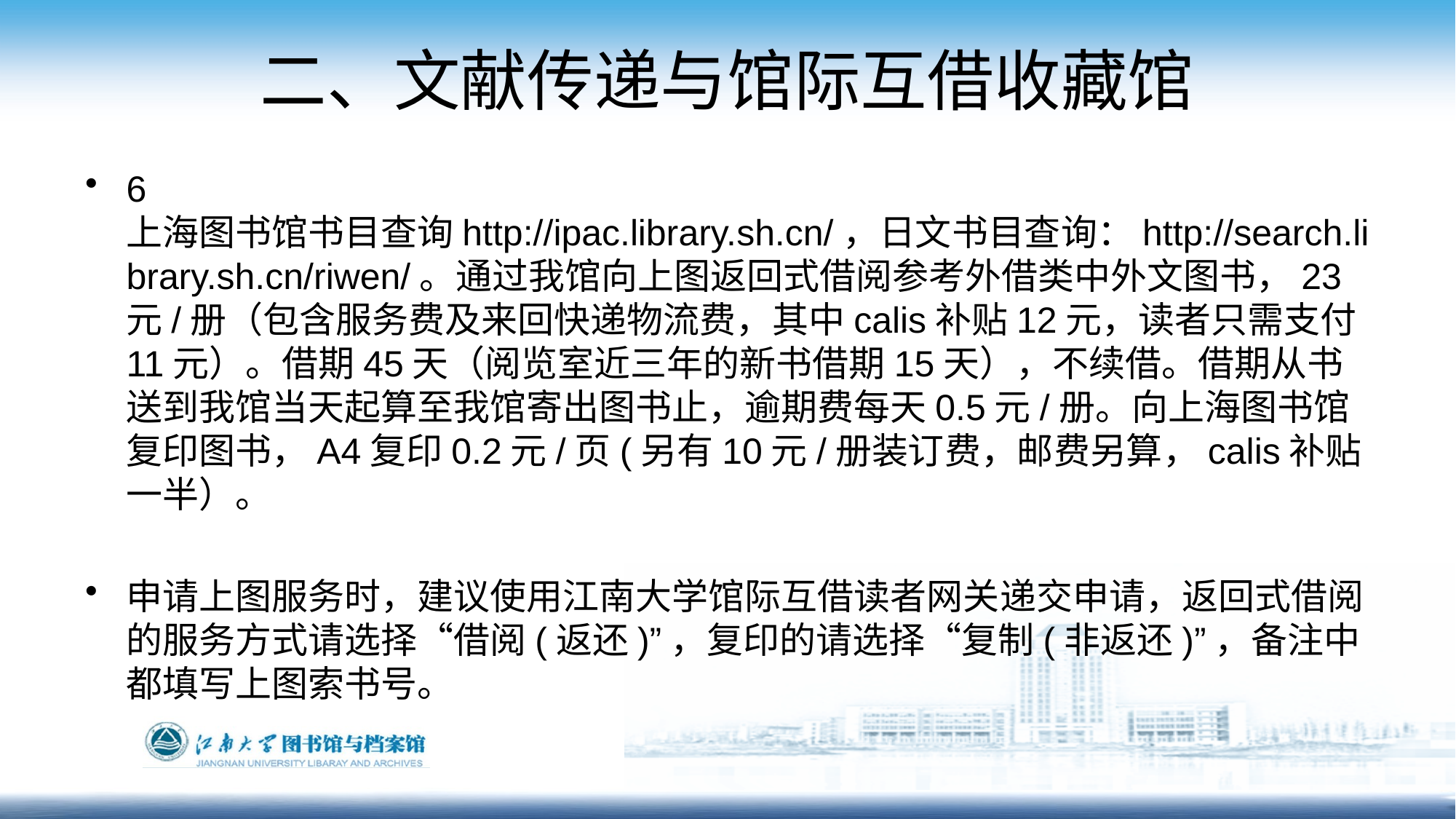

# 二、文献传递与馆际互借收藏馆
6 上海图书馆书目查询http://ipac.library.sh.cn/，日文书目查询：http://search.library.sh.cn/riwen/。通过我馆向上图返回式借阅参考外借类中外文图书，23元/册（包含服务费及来回快递物流费，其中calis补贴12元，读者只需支付11元）。借期45天（阅览室近三年的新书借期15天），不续借。借期从书送到我馆当天起算至我馆寄出图书止，逾期费每天0.5元/册。向上海图书馆复印图书，A4复印0.2元/页(另有10元/册装订费，邮费另算，calis补贴一半）。

申请上图服务时，建议使用江南大学馆际互借读者网关递交申请，返回式借阅的服务方式请选择“借阅(返还)”，复印的请选择“复制(非返还)”，备注中都填写上图索书号。